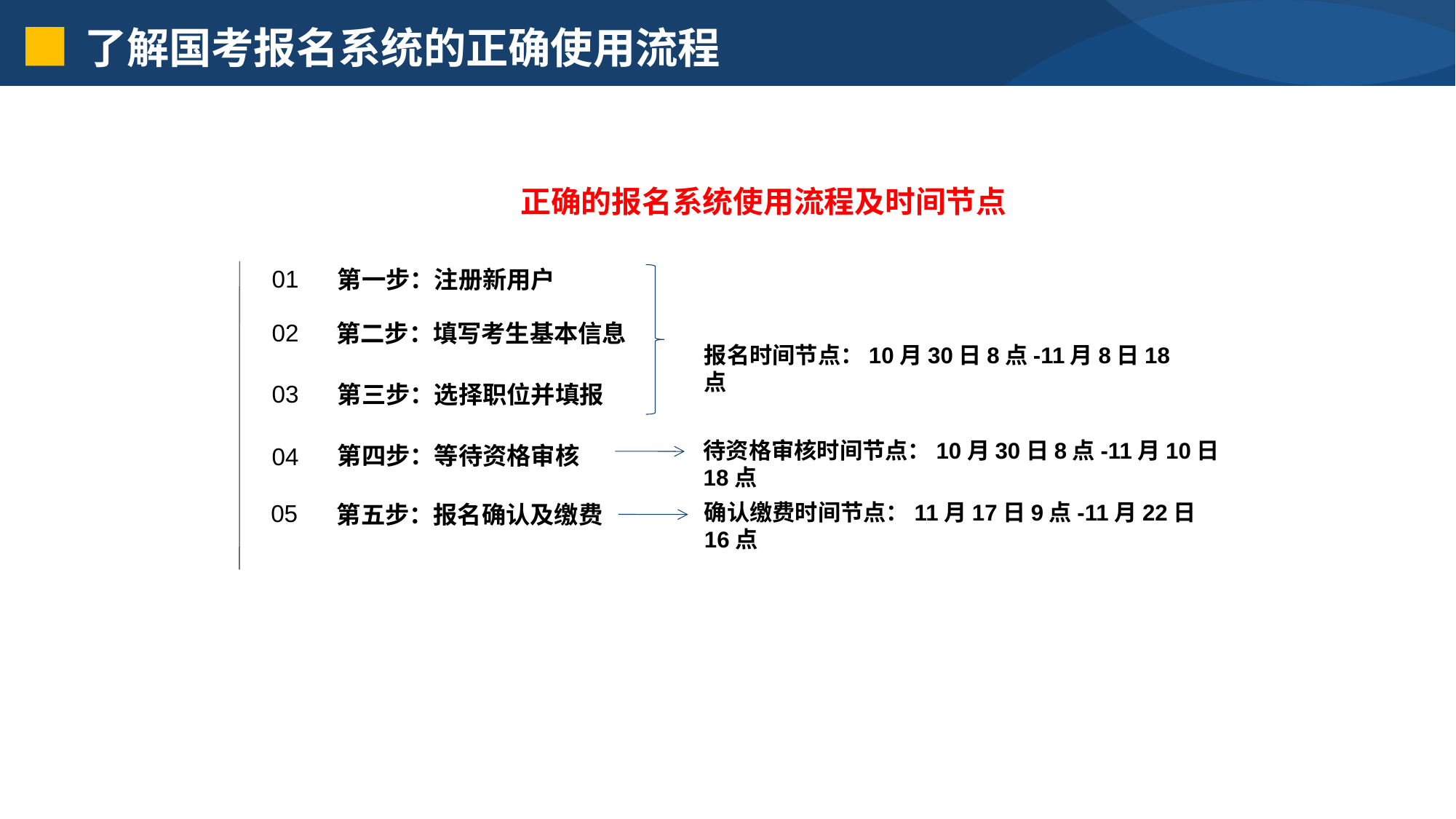

了解国考报名系统的正确使用流程

正确的报名系统使用流程及时间节点
01
第一步：注册新用户

02
第二步：填写考生基本信息
报名时间节点：10月30日8点-11月8日18点
03
第三步：选择职位并填报
待资格审核时间节点：10月30日8点-11月10日18点
第四步：等待资格审核
04
05
确认缴费时间节点：11月17日9点-11月22日16点
第五步：报名确认及缴费